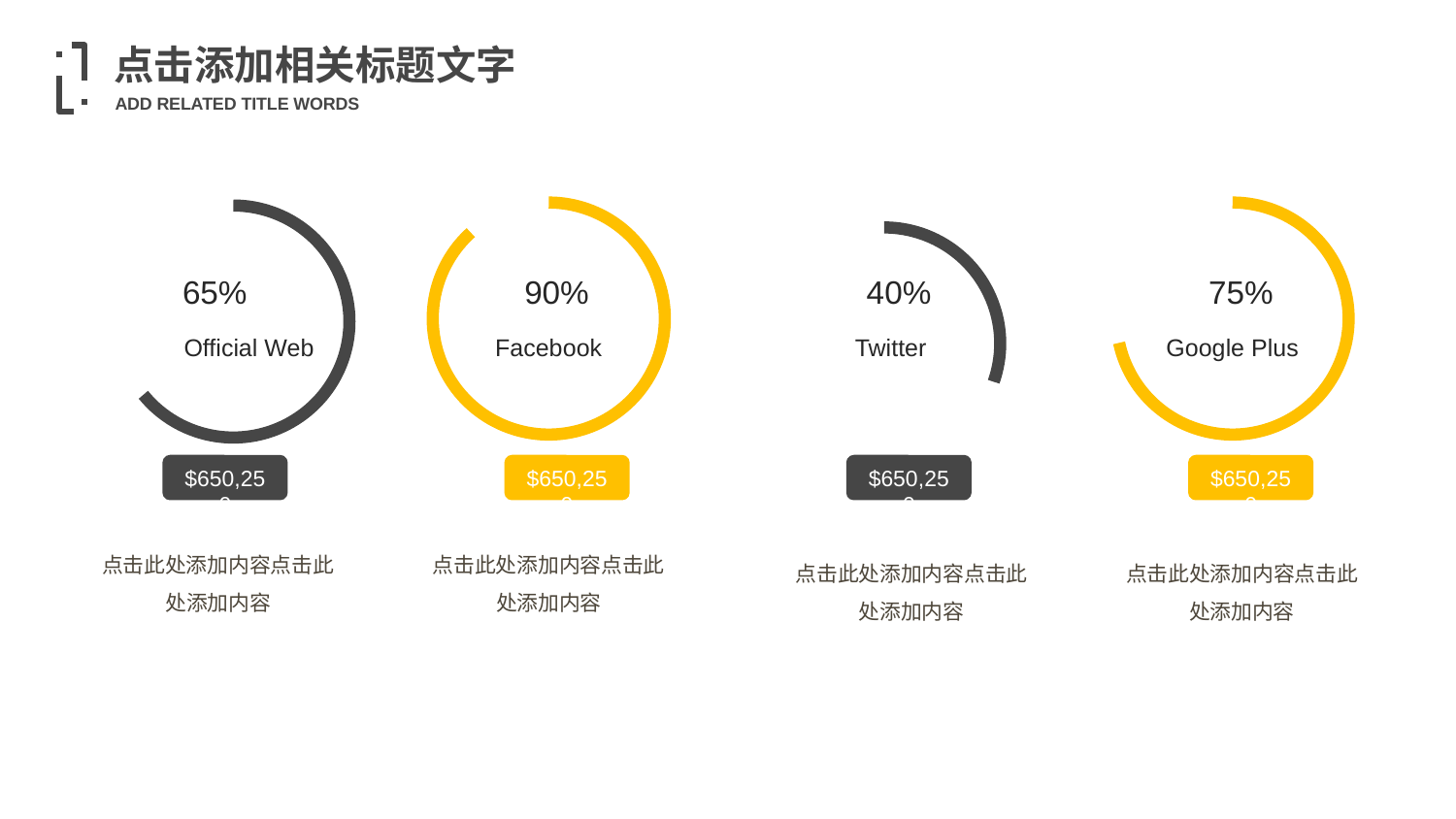

点击添加相关标题文字

ADD RELATED TITLE WORDS

65%
90%
40%
75%
Official Web
Facebook
Twitter
Google Plus
$650,250
$650,250
$650,250
$650,250
点击此处添加内容点击此处添加内容
点击此处添加内容点击此处添加内容
点击此处添加内容点击此处添加内容
点击此处添加内容点击此处添加内容